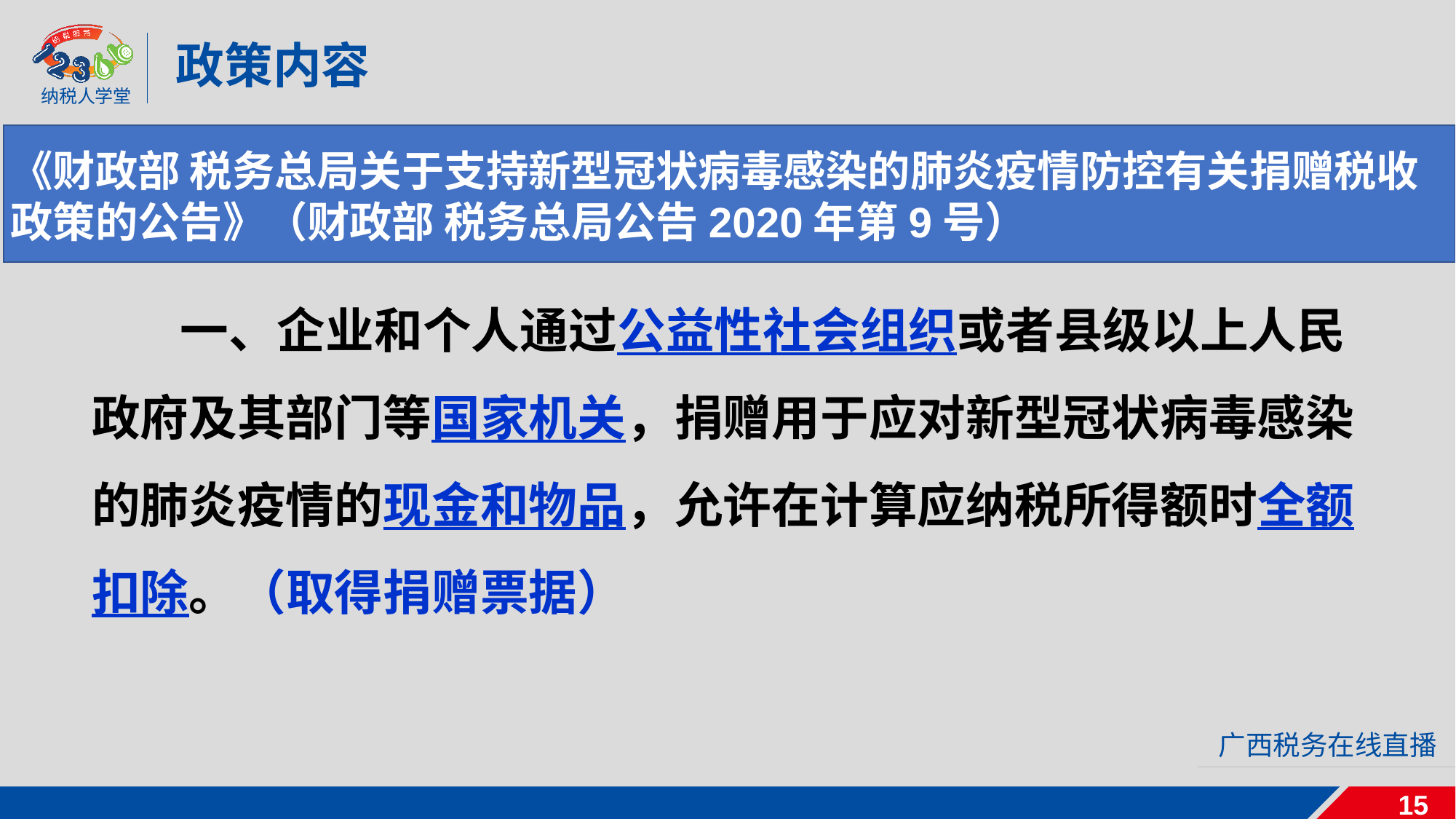

政策内容

《财政部 税务总局关于支持新型冠状病毒感染的肺炎疫情防控有关捐赠税收政策的公告》（财政部 税务总局公告2020年第9号）
  一、企业和个人通过公益性社会组织或者县级以上人民政府及其部门等国家机关，捐赠用于应对新型冠状病毒感染的肺炎疫情的现金和物品，允许在计算应纳税所得额时全额扣除。（取得捐赠票据）
15